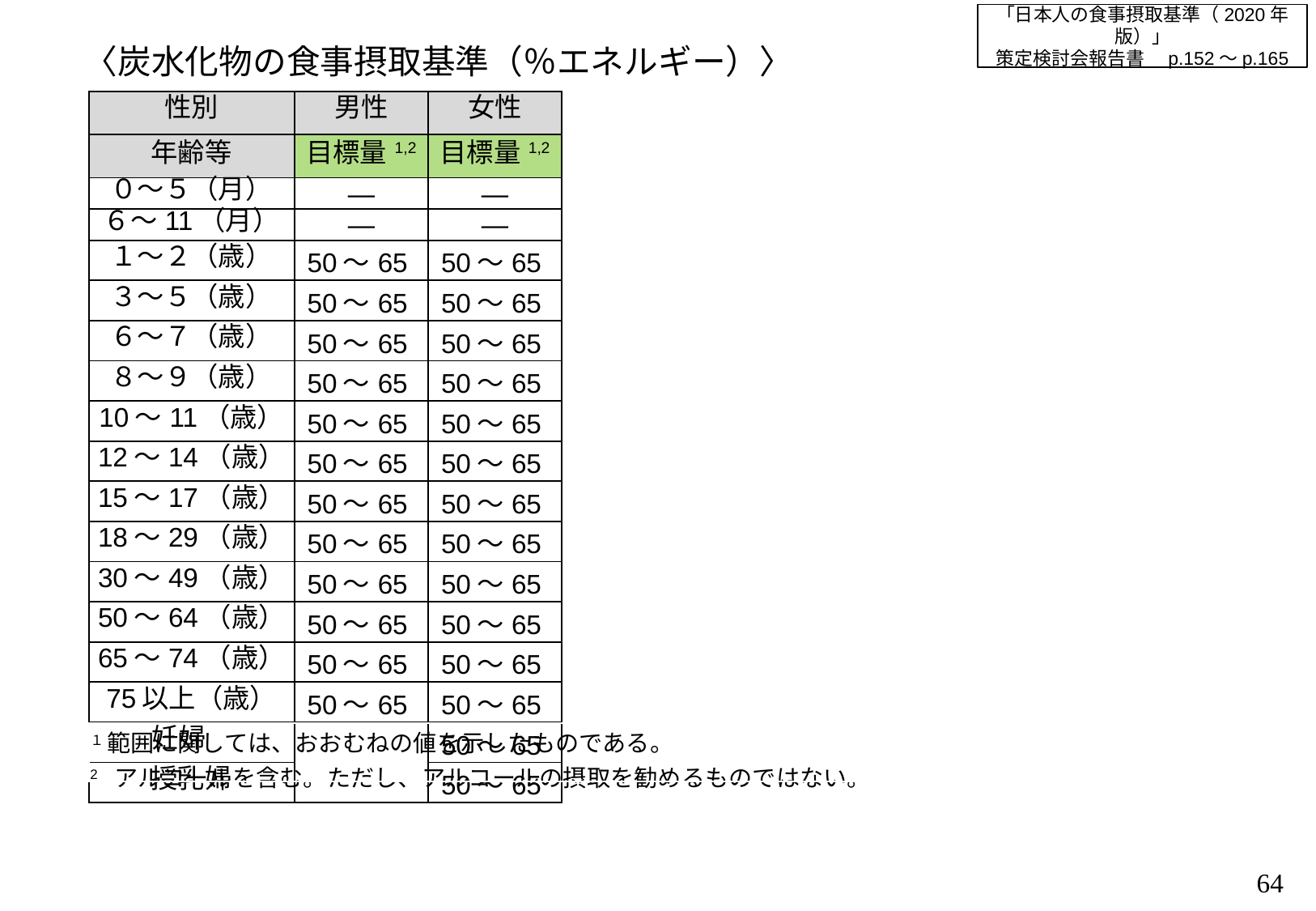

「日本人の食事摂取基準（2020年版）」
策定検討会報告書　p.152～p.165
〈炭水化物の食事摂取基準（％エネルギー）〉
| 性別 | 男性 | 女性 |
| --- | --- | --- |
| 年齢等 | 目標量1,2 | 目標量1,2 |
| ０～５（月） | ― | ― |
| ６～11（月） | ― | ― |
| １～２（歳） | 50～65 | 50～65 |
| ３～５（歳） | 50～65 | 50～65 |
| ６～７（歳） | 50～65 | 50～65 |
| ８～９（歳） | 50～65 | 50～65 |
| 10～11（歳） | 50～65 | 50～65 |
| 12～14（歳） | 50～65 | 50～65 |
| 15～17（歳） | 50～65 | 50～65 |
| 18～29（歳） | 50～65 | 50～65 |
| 30～49（歳） | 50～65 | 50～65 |
| 50～64（歳） | 50～65 | 50～65 |
| 65～74（歳） | 50～65 | 50～65 |
| 75以上（歳） | 50～65 | 50～65 |
| 妊婦 |  | 50～65 |
| 授乳婦 |  | 50～65 |
| １ 範囲に関しては、おおむねの値を示したものである。 2　アルコールを含む。ただし、アルコールの摂取を勧めるものではない。 |
| --- |
64